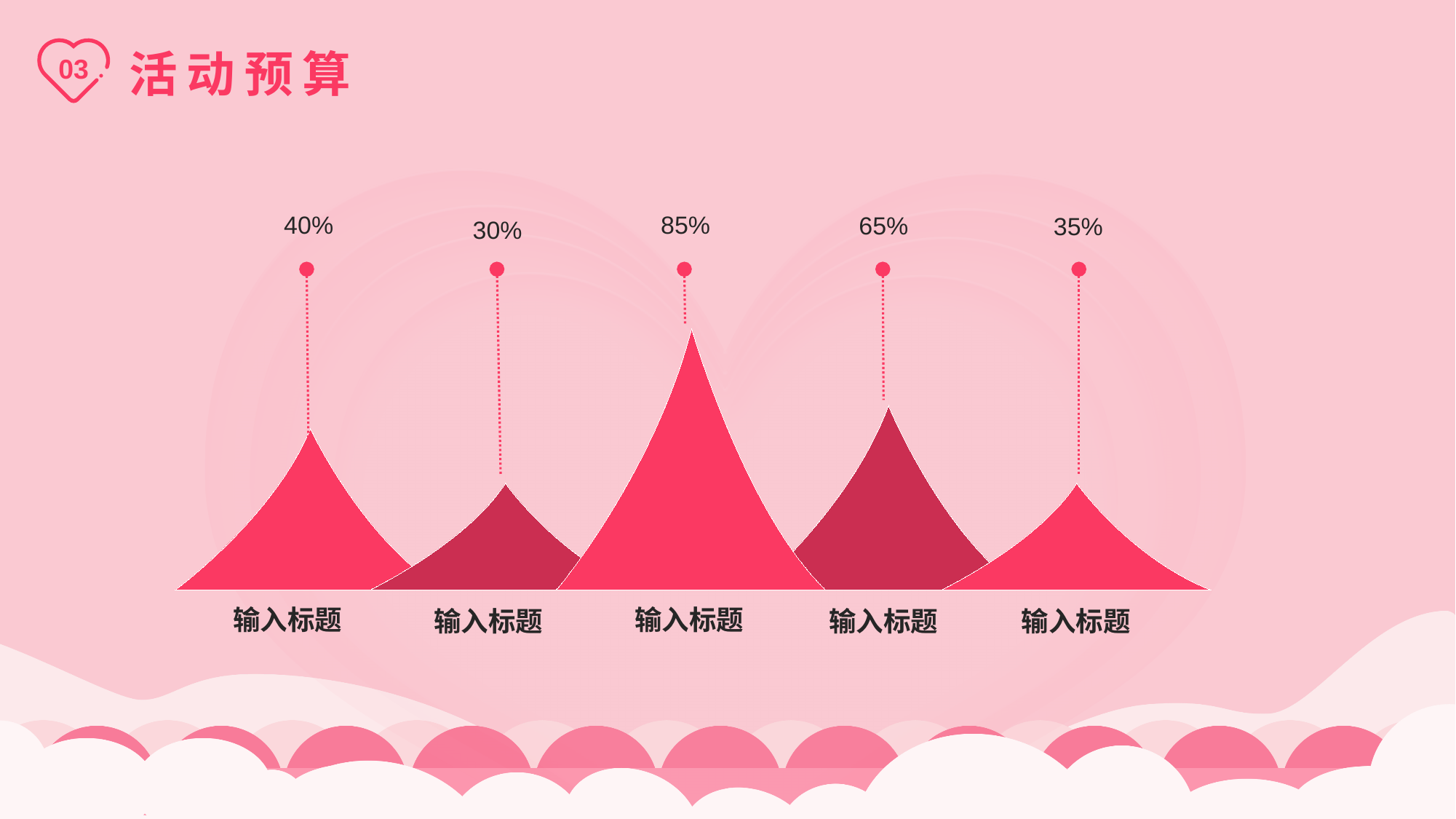

03
活动预算
85%
40%
65%
35%
30%

输入标题
输入标题
输入标题
输入标题
输入标题